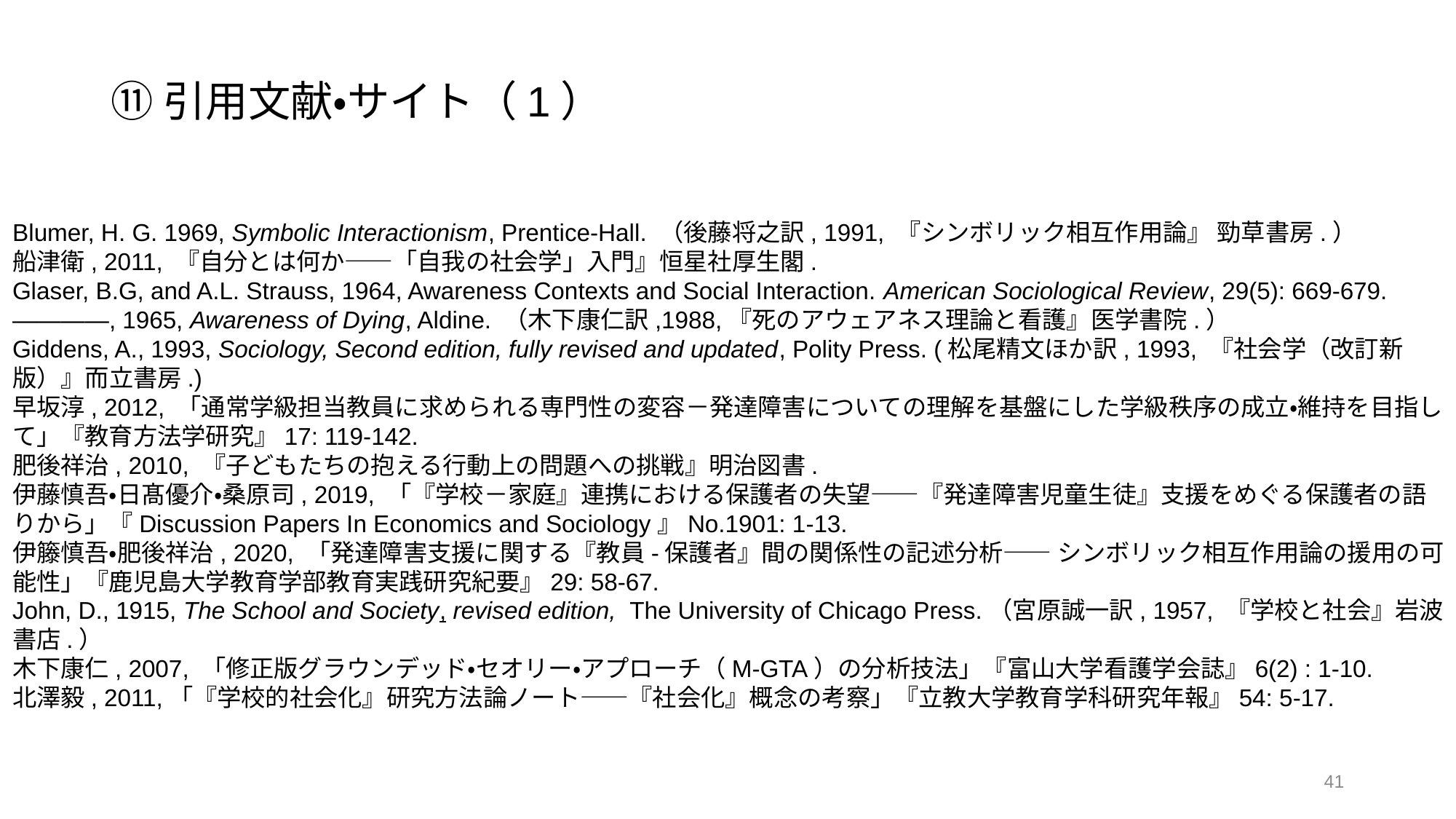

# ⑪引用文献・サイト（1）
Blumer, H. G. 1969, Symbolic Interactionism, Prentice‐Hall. （後藤将之訳, 1991, 『シンボリック相互作用論』 勁草書房.）
船津衛, 2011, 『自分とは何か――「自我の社会学」入門』恒星社厚生閣.
Glaser, B.G, and A.L. Strauss, 1964, Awareness Contexts and Social Interaction. American Sociological Review, 29(5): 669-679.
――――, 1965, Awareness of Dying, Aldine. （木下康仁訳,1988,『死のアウェアネス理論と看護』医学書院.）
Giddens, A., 1993, Sociology, Second edition, fully revised and updated, Polity Press. (松尾精文ほか訳, 1993, 『社会学（改訂新版）』而立書房.)
早坂淳, 2012, 「通常学級担当教員に求められる専門性の変容－発達障害についての理解を基盤にした学級秩序の成立・維持を目指して」『教育方法学研究』17: 119-142.
肥後祥治, 2010, 『子どもたちの抱える行動上の問題への挑戦』明治図書.
伊藤慎吾・日髙優介・桑原司, 2019, 「『学校－家庭』連携における保護者の失望――『発達障害児童生徒』支援をめぐる保護者の語りから」『Discussion Papers In Economics and Sociology』No.1901: 1-13.
伊籐慎吾・肥後祥治, 2020, 「発達障害支援に関する『教員-保護者』間の関係性の記述分析―― シンボリック相互作用論の援用の可能性」『鹿児島大学教育学部教育実践研究紀要』29: 58-67.
John, D., 1915, The School and Society, revised edition,  The University of Chicago Press.（宮原誠一訳, 1957, 『学校と社会』岩波書店.）
木下康仁, 2007, 「修正版グラウンデッド・セオリー・アプローチ（M-GTA）の分析技法」『富山大学看護学会誌』6(2) : 1-10.
北澤毅, 2011,「『学校的社会化』研究方法論ノート――『社会化』概念の考察」『立教大学教育学科研究年報』54: 5-17.

41